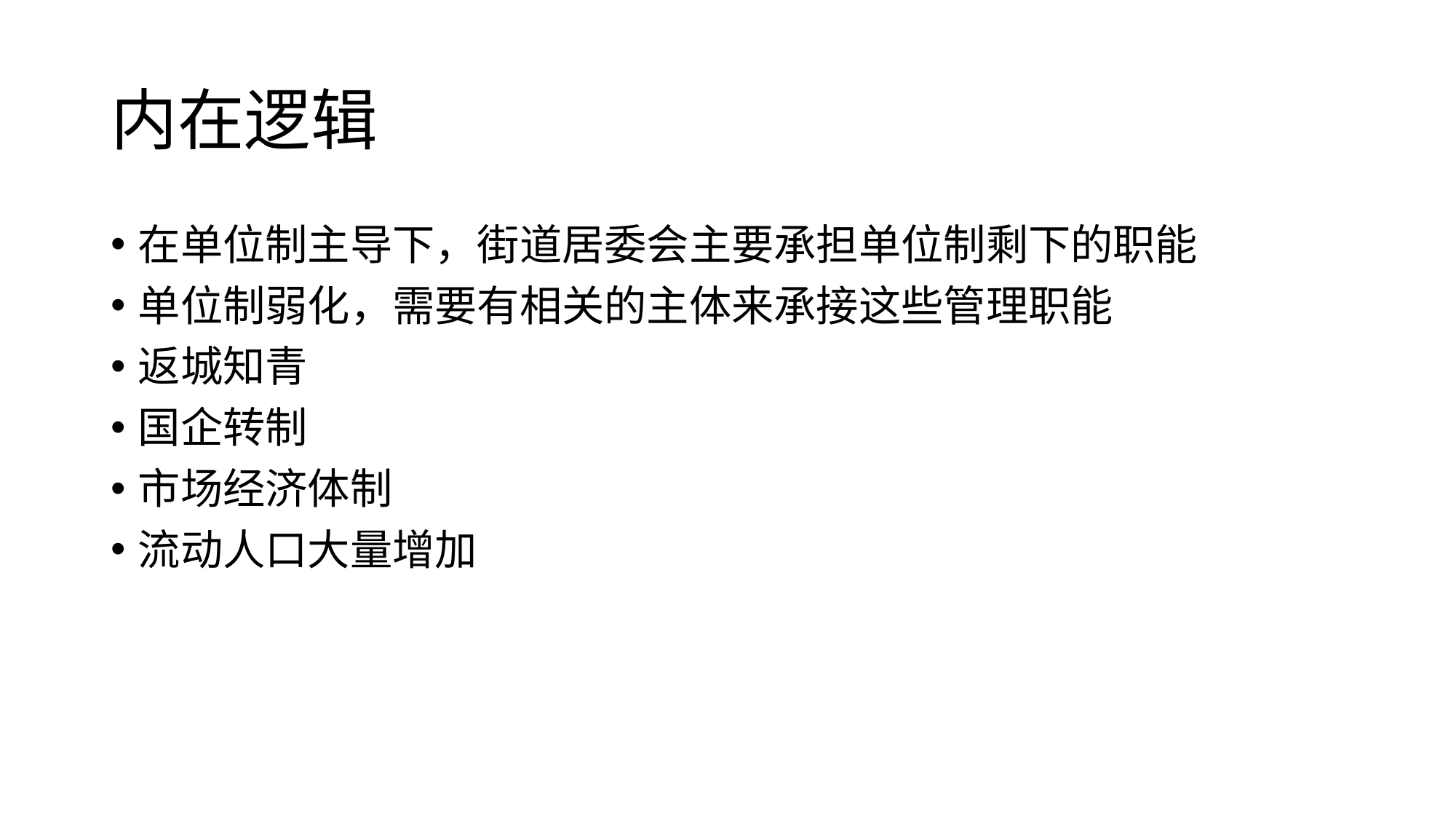

# 内在逻辑
在单位制主导下，街道居委会主要承担单位制剩下的职能
单位制弱化，需要有相关的主体来承接这些管理职能
返城知青
国企转制
市场经济体制
流动人口大量增加